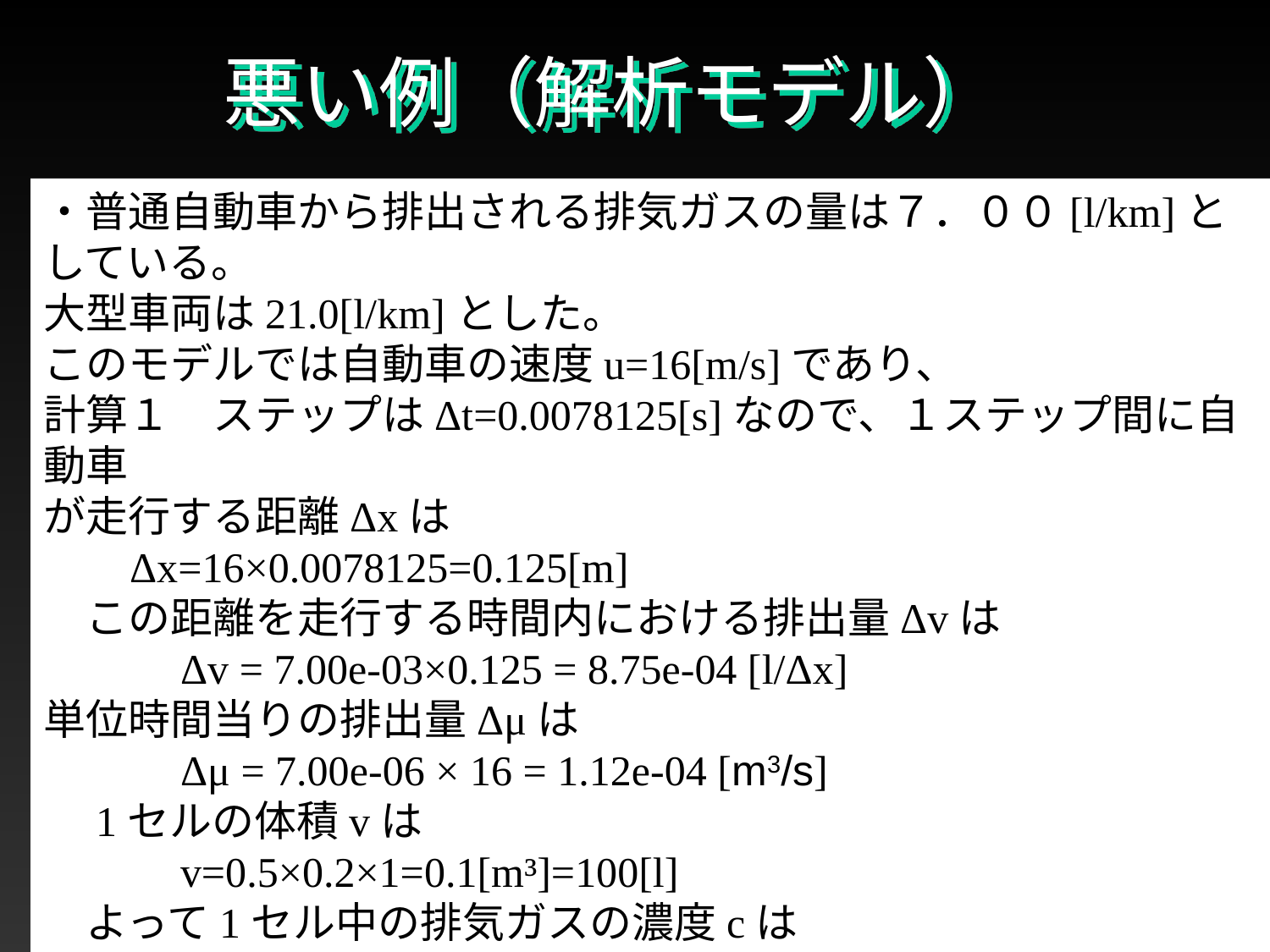

# 悪い例（解析モデル）
・普通自動車から排出される排気ガスの量は７．００[l/km]としている。
大型車両は21.0[l/km]とした。
このモデルでは自動車の速度u=16[m/s]であり、
計算１　ステップはΔt=0.0078125[s]なので、１ステップ間に自動車
が走行する距離Δxは
        Δx=16×0.0078125=0.125[m]
　この距離を走行する時間内における排出量Δvは
　　　Δv = 7.00e-03×0.125 = 8.75e-04 [l/Δx]
単位時間当りの排出量Δμは
　　　Δμ = 7.00e-06 × 16 = 1.12e-04 [m3/s]
　1セルの体積vは
　　　v=0.5×0.2×1=0.1[m³]=100[l]
　よって1セル中の排気ガスの濃度cは
　　　c=Δv/v=0.000875[%]
2014-05-16
流体研プレゼンテーション・セミナー
20